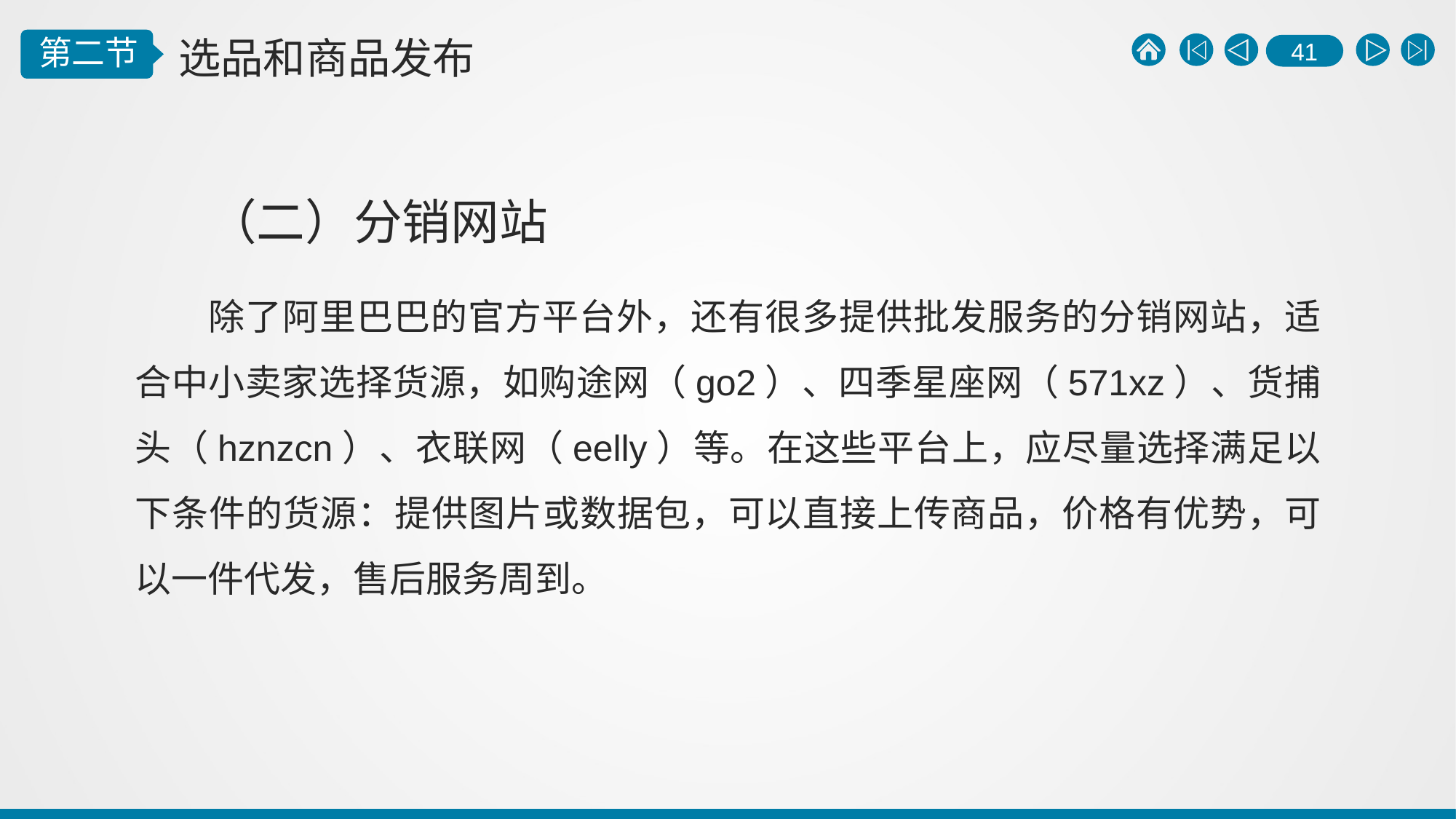

（二）分销网站
除了阿里巴巴的官方平台外，还有很多提供批发服务的分销网站，适合中小卖家选择货源，如购途网（go2）、四季星座网（571xz）、货捕头（hznzcn）、衣联网（eelly）等。在这些平台上，应尽量选择满足以下条件的货源：提供图片或数据包，可以直接上传商品，价格有优势，可以一件代发，售后服务周到。